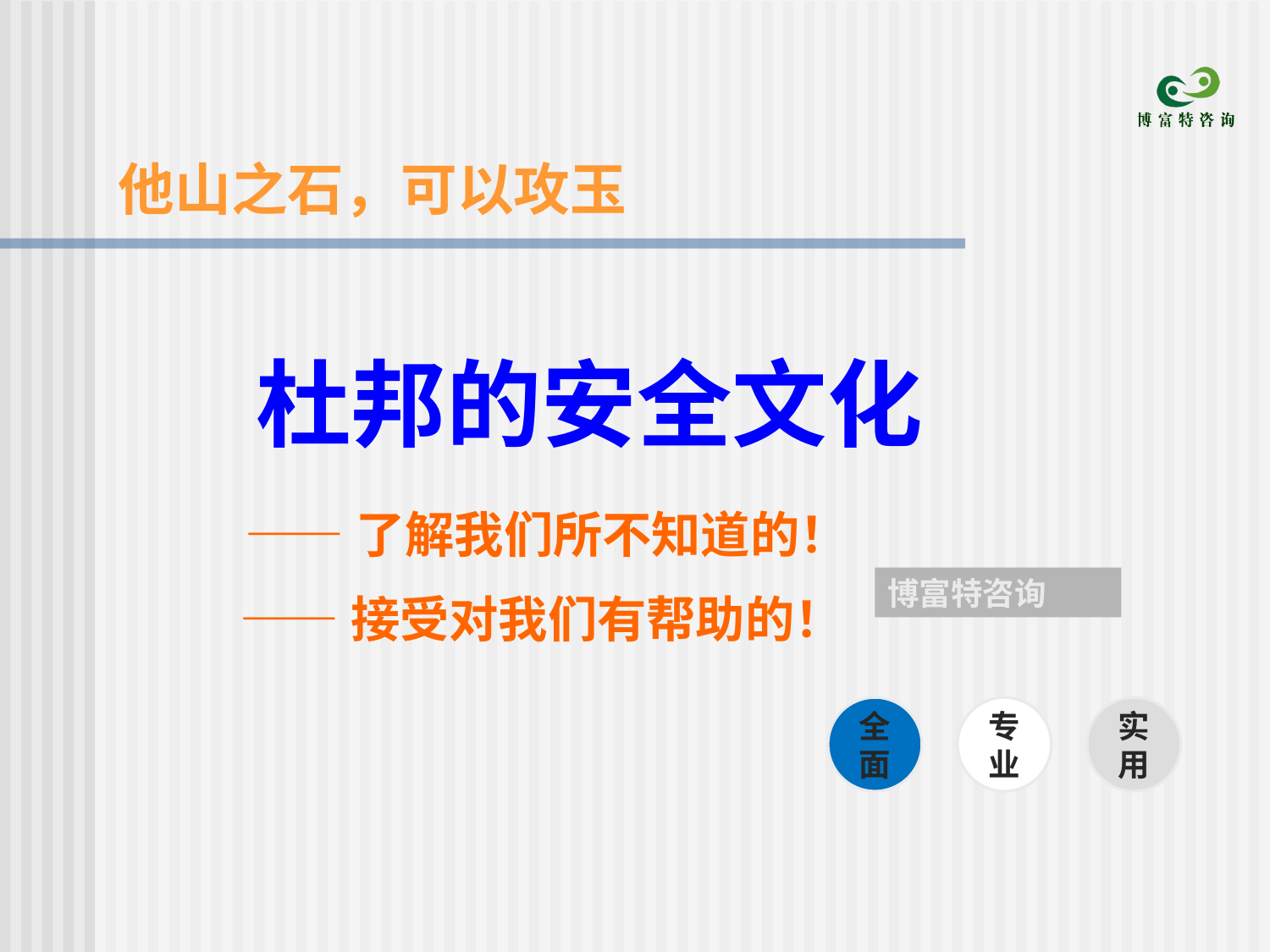

他山之石，可以攻玉
杜邦的安全文化
——了解我们所不知道的！
博富特咨询
——接受对我们有帮助的！
全面
实用
专业